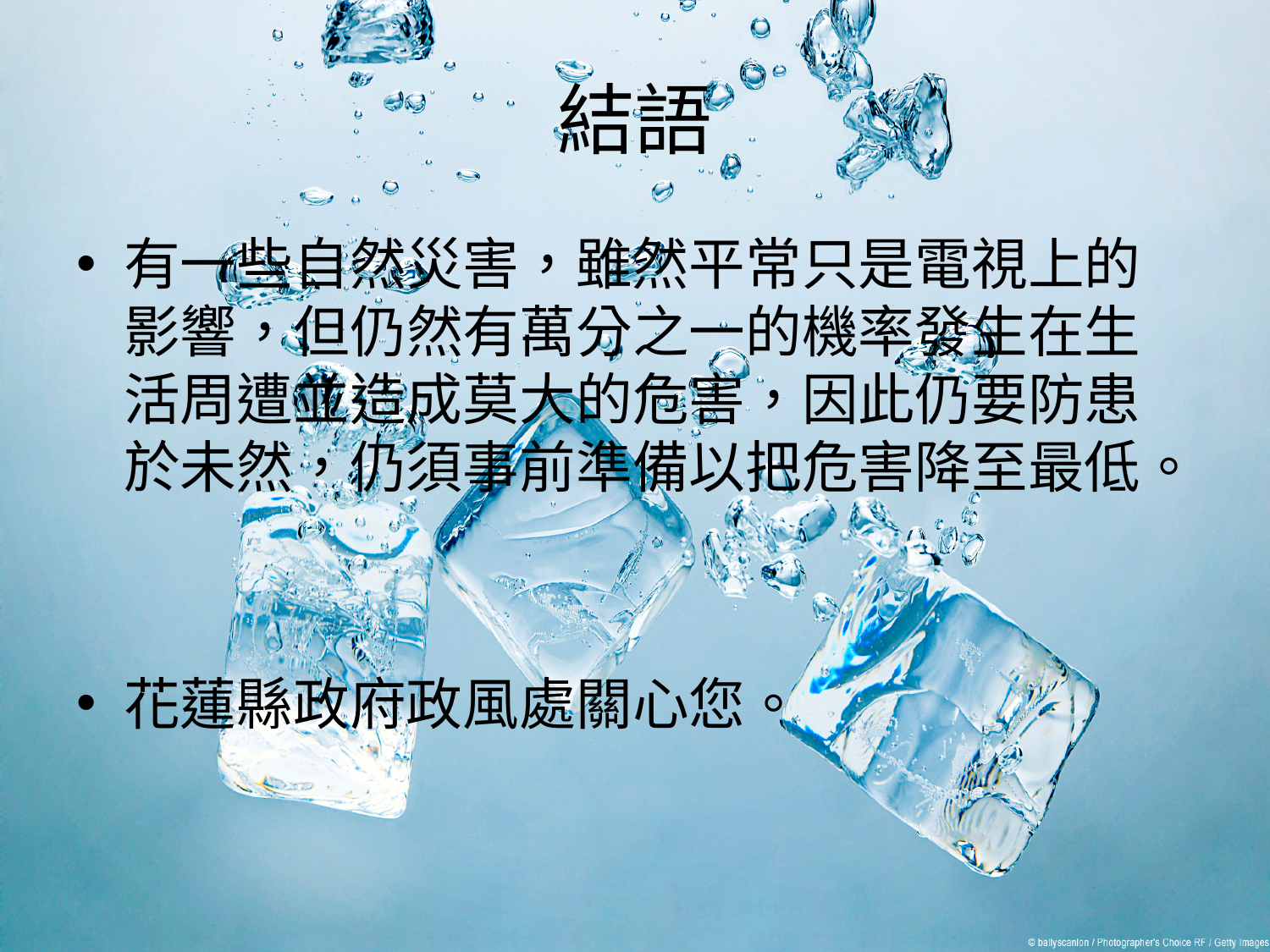

# 結語
有一些自然災害，雖然平常只是電視上的影響，但仍然有萬分之一的機率發生在生活周遭並造成莫大的危害，因此仍要防患於未然，仍須事前準備以把危害降至最低。

花蓮縣政府政風處關心您。